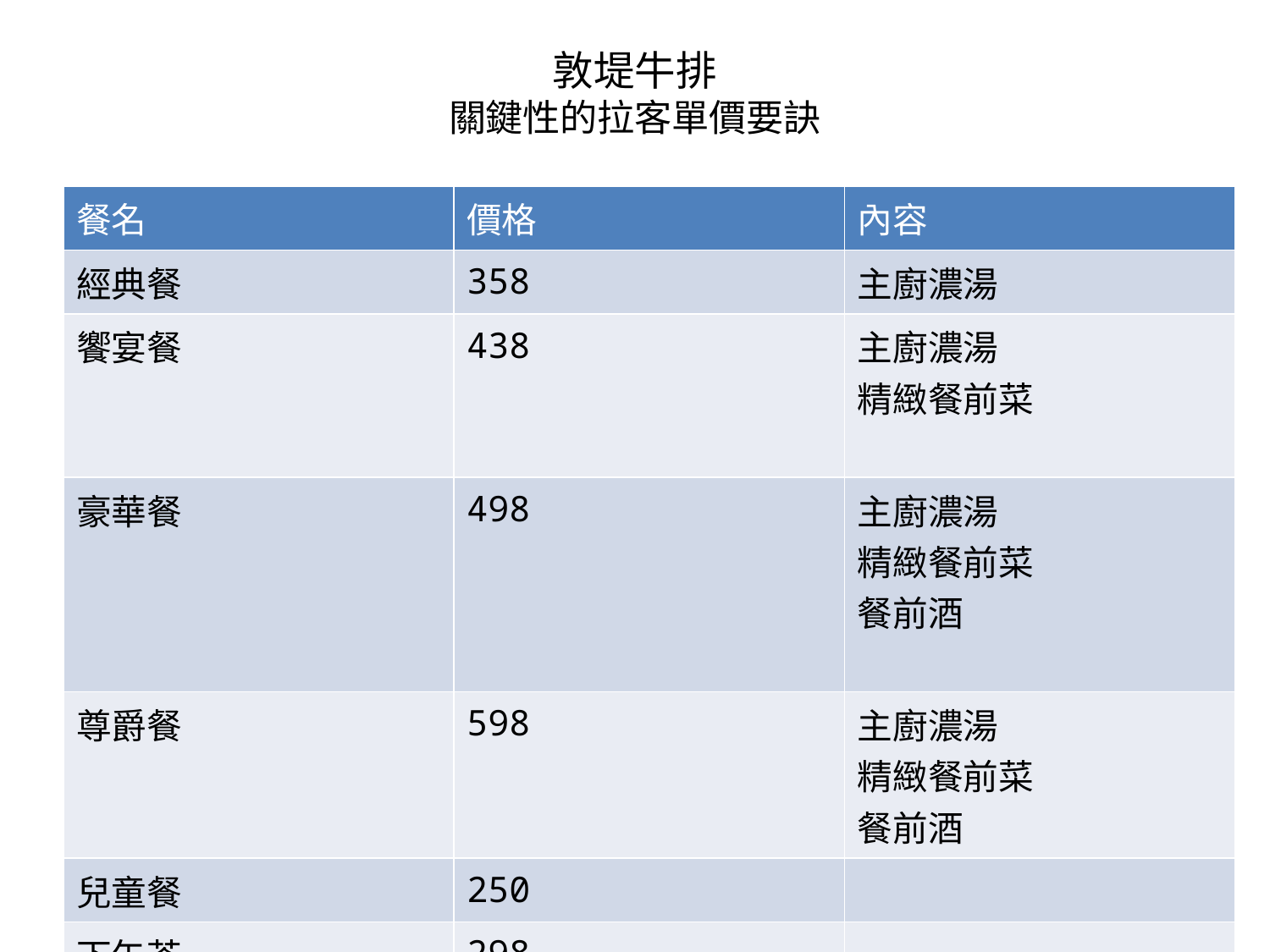

# 敦堤牛排 關鍵性的拉客單價要訣
| 餐名 | 價格 | 內容 |
| --- | --- | --- |
| 經典餐 | 358 | 主廚濃湯 |
| 饗宴餐 | 438 | 主廚濃湯 精緻餐前菜 |
| 豪華餐 | 498 | 主廚濃湯 精緻餐前菜 餐前酒 |
| 尊爵餐 | 598 | 主廚濃湯 精緻餐前菜 餐前酒 |
| 兒童餐 | 250 |  |
| 下午茶 | 298 |  |